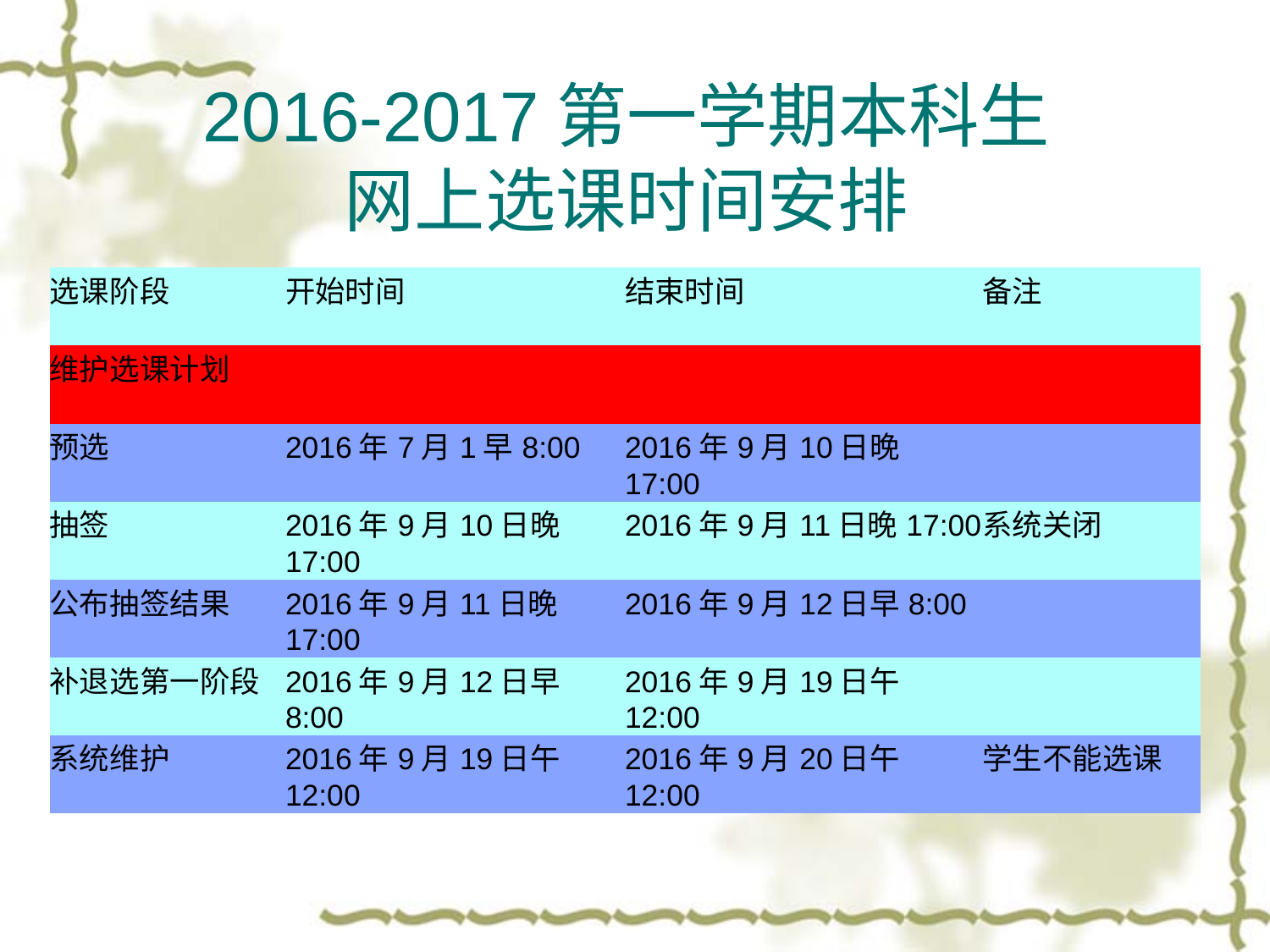

# 2016-2017第一学期本科生 网上选课时间安排
| 选课阶段 | 开始时间 | 结束时间 | 备注 |
| --- | --- | --- | --- |
| 维护选课计划 |  |  |  |
| 预选 | 2016年7月1早8:00 | 2016年9月10日晚17:00 |  |
| 抽签 | 2016年9月10日晚17:00 | 2016年9月11日晚17:00 | 系统关闭 |
| 公布抽签结果 | 2016年9月11日晚17:00 | 2016年9月12日早8:00 |  |
| 补退选第一阶段 | 2016年9月12日早8:00 | 2016年9月19日午12:00 |  |
| 系统维护 | 2016年9月19日午12:00 | 2016年9月20日午12:00 | 学生不能选课 |